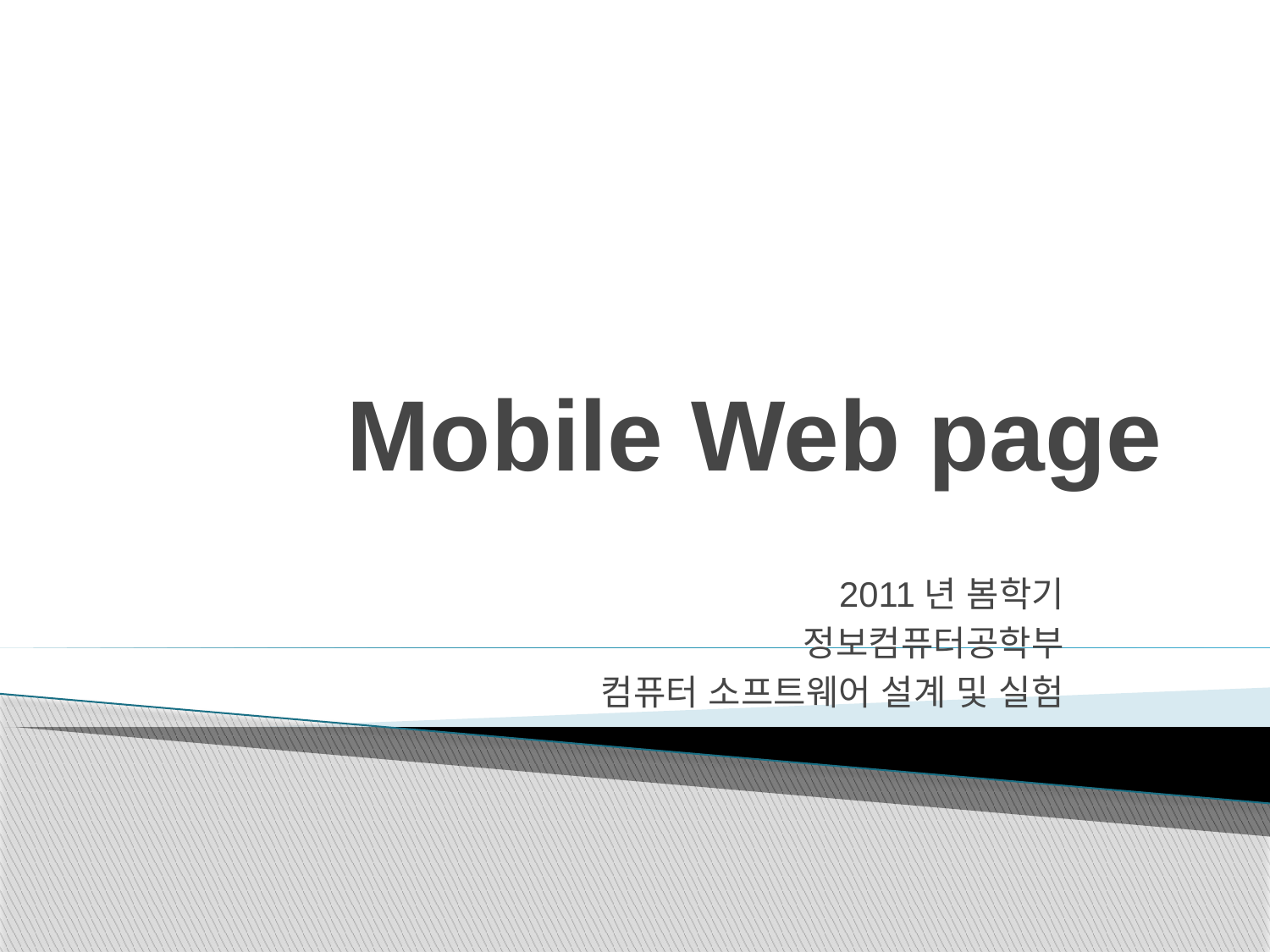

# Mobile Web page
2011년 봄학기
정보컴퓨터공학부
컴퓨터 소프트웨어 설계 및 실험